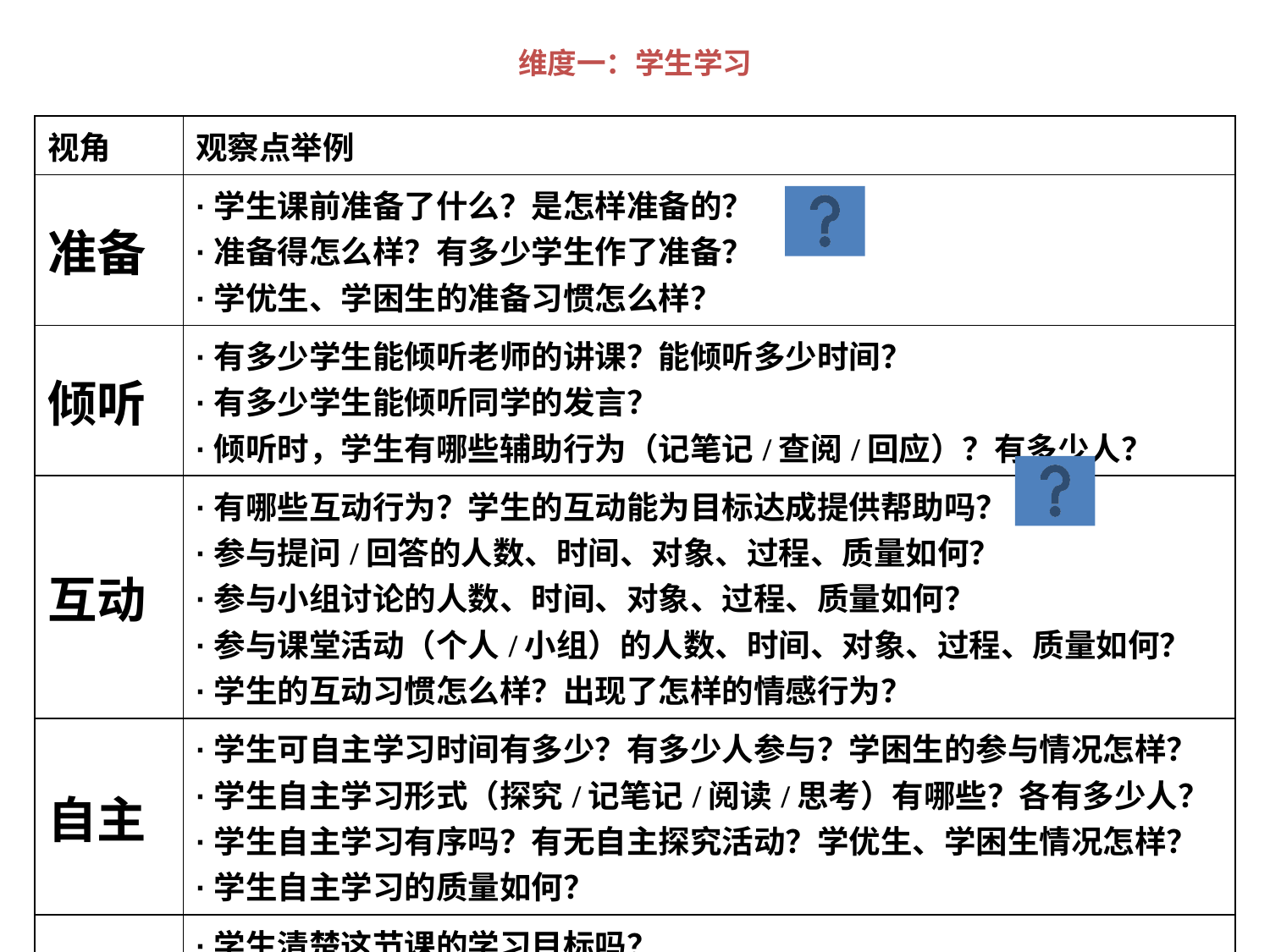

# 维度一：学生学习
| 视角 | 观察点举例 |
| --- | --- |
| 准备 | ·学生课前准备了什么？是怎样准备的？ ·准备得怎么样？有多少学生作了准备？ ·学优生、学困生的准备习惯怎么样？ |
| 倾听 | ·有多少学生能倾听老师的讲课？能倾听多少时间？ ·有多少学生能倾听同学的发言？ ·倾听时，学生有哪些辅助行为（记笔记/查阅/回应）？有多少人？ |
| 互动 | ·有哪些互动行为？学生的互动能为目标达成提供帮助吗？ ·参与提问/回答的人数、时间、对象、过程、质量如何？ ·参与小组讨论的人数、时间、对象、过程、质量如何？ ·参与课堂活动（个人/小组）的人数、时间、对象、过程、质量如何？ ·学生的互动习惯怎么样？出现了怎样的情感行为？ |
| 自主 | ·学生可自主学习时间有多少？有多少人参与？学困生的参与情况怎样？ ·学生自主学习形式（探究/记笔记/阅读/思考）有哪些？各有多少人？ ·学生自主学习有序吗？有无自主探究活动？学优生、学困生情况怎样？ ·学生自主学习的质量如何？ |
| 达成 | ·学生清楚这节课的学习目标吗？ ·预设目标达成有什么证据（观点/作业/表情/板演/演示）？多少人达成？ ·这堂课生成了什么目标？效果如何？ |